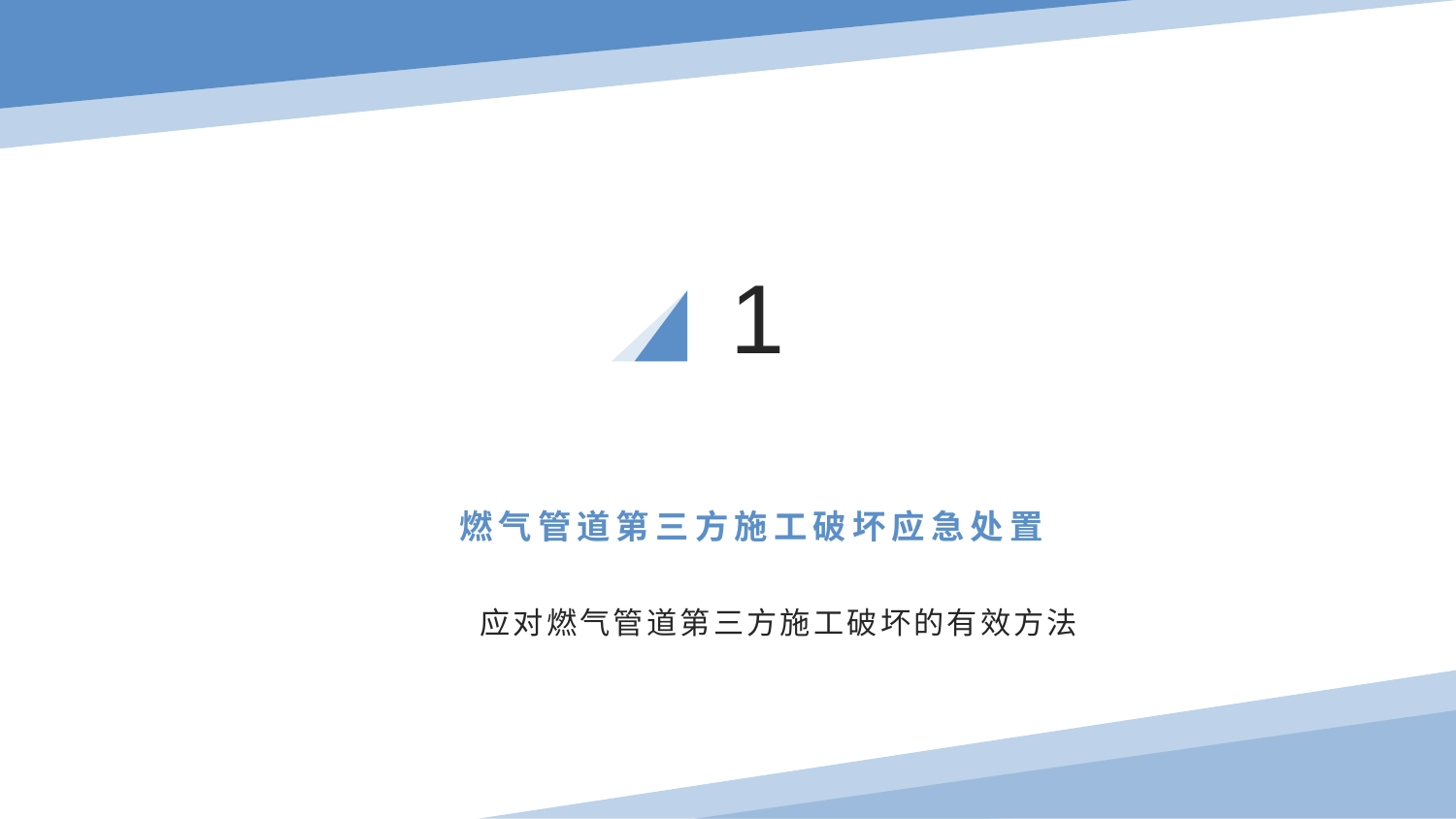

1
# 燃气管道第三方施工破坏应急处置
应对燃气管道第三方施工破坏的有效方法